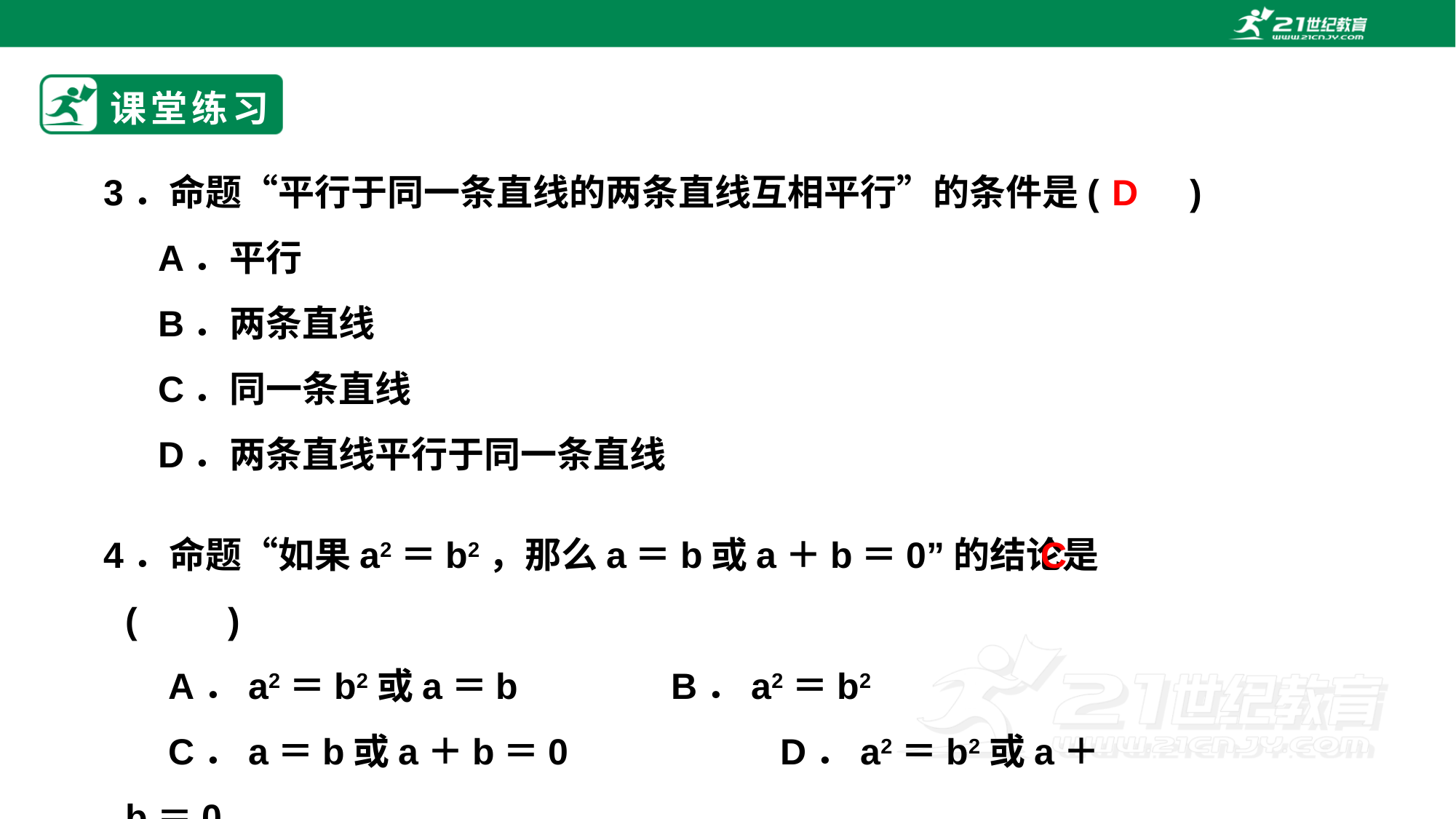

# 课堂练习
3．命题“平行于同一条直线的两条直线互相平行”的条件是(　　)
A．平行
B．两条直线
C．同一条直线
D．两条直线平行于同一条直线
D
4．命题“如果a2＝b2，那么a＝b或a＋b＝0”的结论是(　　)
A．a2＝b2或a＝b  		B．a2＝b2
C．a＝b或a＋b＝0  		D．a2＝b2或a＋b＝0
C